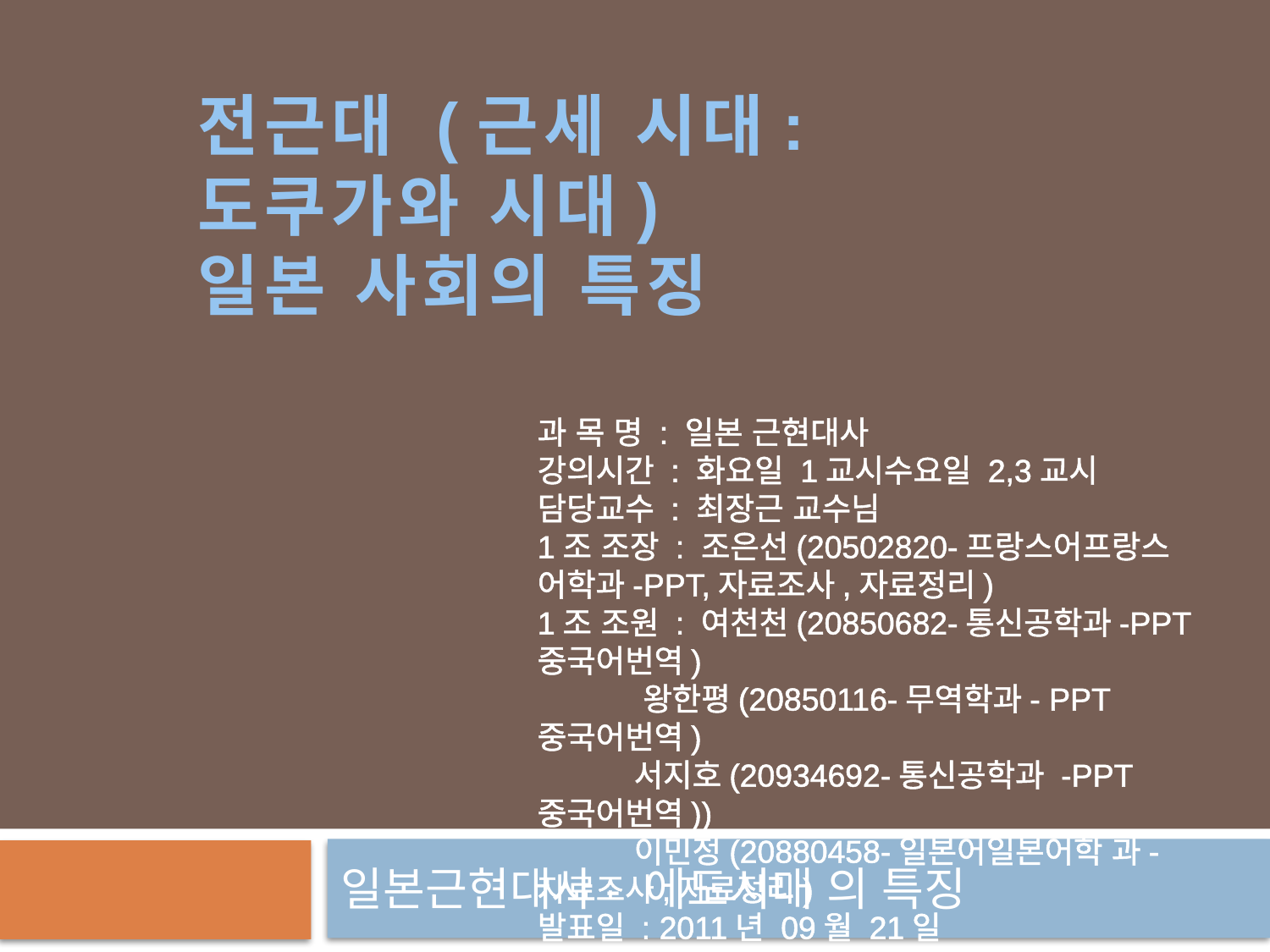

# 전근대 (근세 시대: 도쿠가와 시대) 일본 사회의 특징
과 목 명 : 일본 근현대사
강의시간 : 화요일 1교시수요일 2,3교시
담당교수 : 최장근 교수님
1조 조장 : 조은선(20502820-프랑스어프랑스 어학과-PPT,자료조사,자료정리)
1조 조원 : 여천천(20850682-통신공학과-PPT중국어번역)
           왕한평(20850116-무역학과- PPT중국어번역)
          서지호(20934692-통신공학과 -PPT중국어번역))
          이민정(20880458-일본어일본어학 과-자료조사,자료정리)
발표일 : 2011년 09월 21일
일본근현대사- 에도시대 의 특징